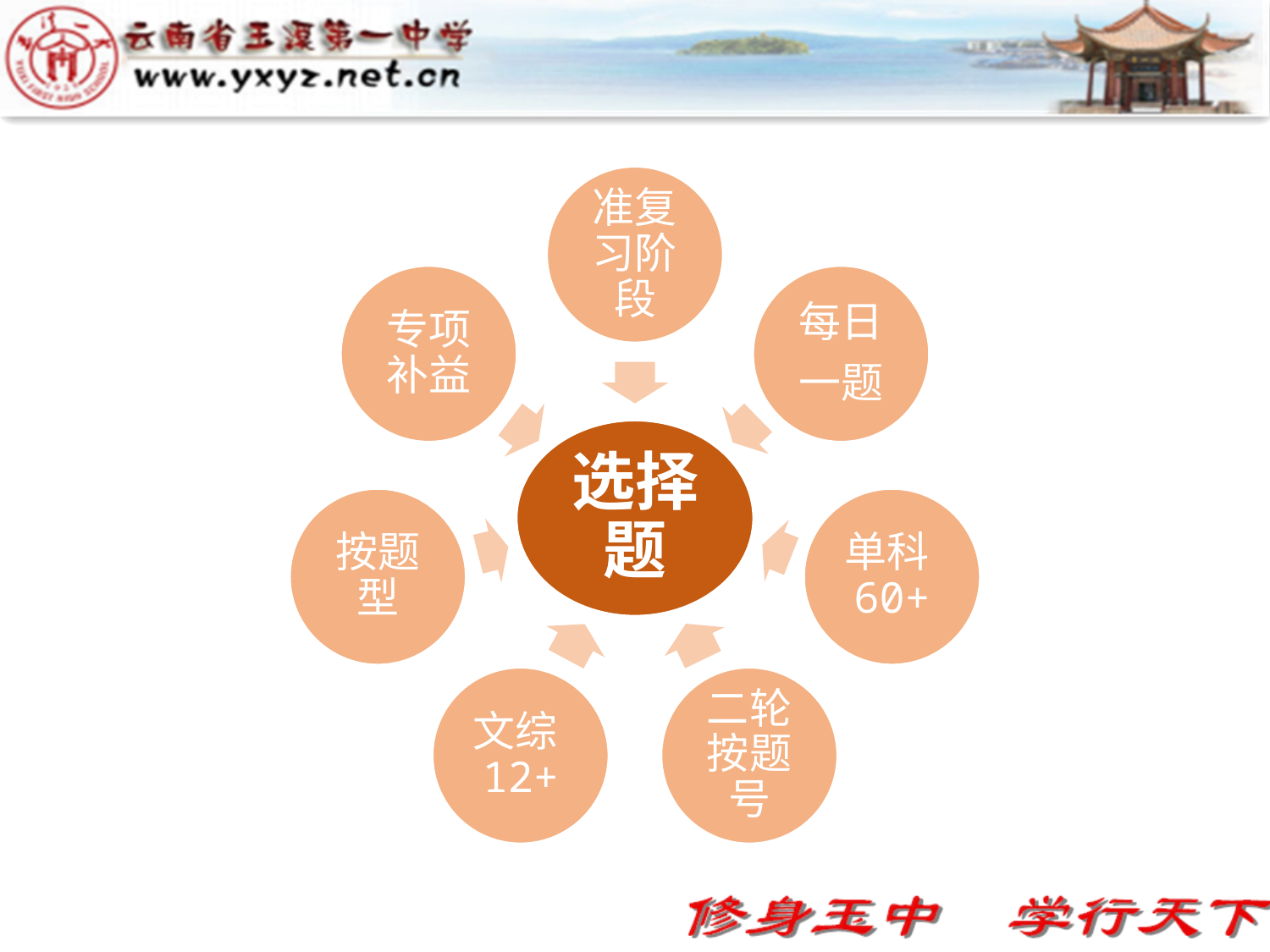

选择题

准复习阶段

每日
一题

单科60+

二轮按题号

文综12+

按题型

专项补益